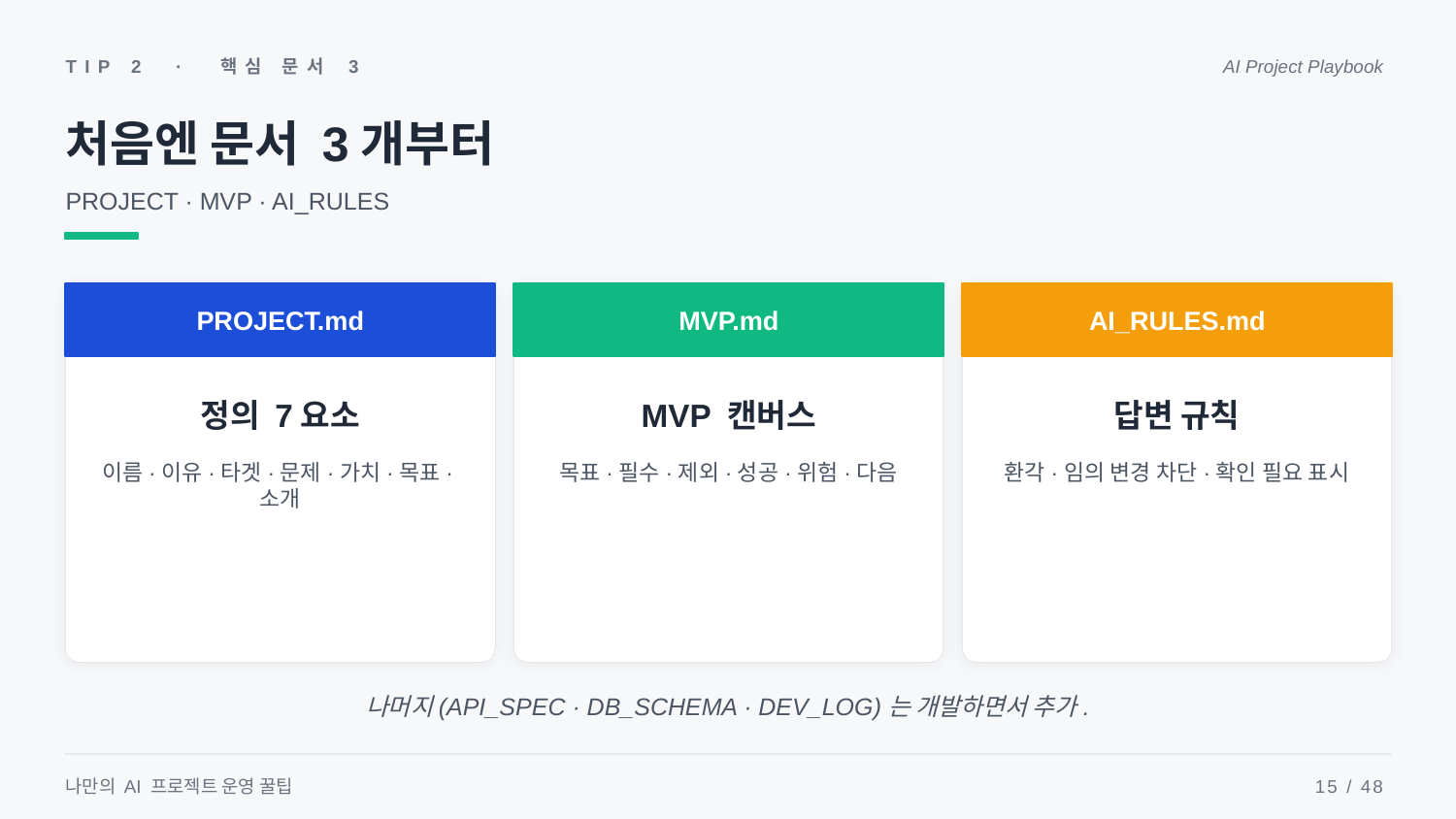

TIP 2  ·  핵심 문서 3
AI Project Playbook
처음엔 문서 3개부터
PROJECT · MVP · AI_RULES

PROJECT.md
MVP.md
AI_RULES.md
정의 7요소
MVP 캔버스
답변 규칙
이름·이유·타겟·문제·가치·목표·소개
목표·필수·제외·성공·위험·다음
환각·임의 변경 차단·확인 필요 표시
나머지(API_SPEC · DB_SCHEMA · DEV_LOG)는 개발하면서 추가.

나만의 AI 프로젝트 운영 꿀팁
15 / 48